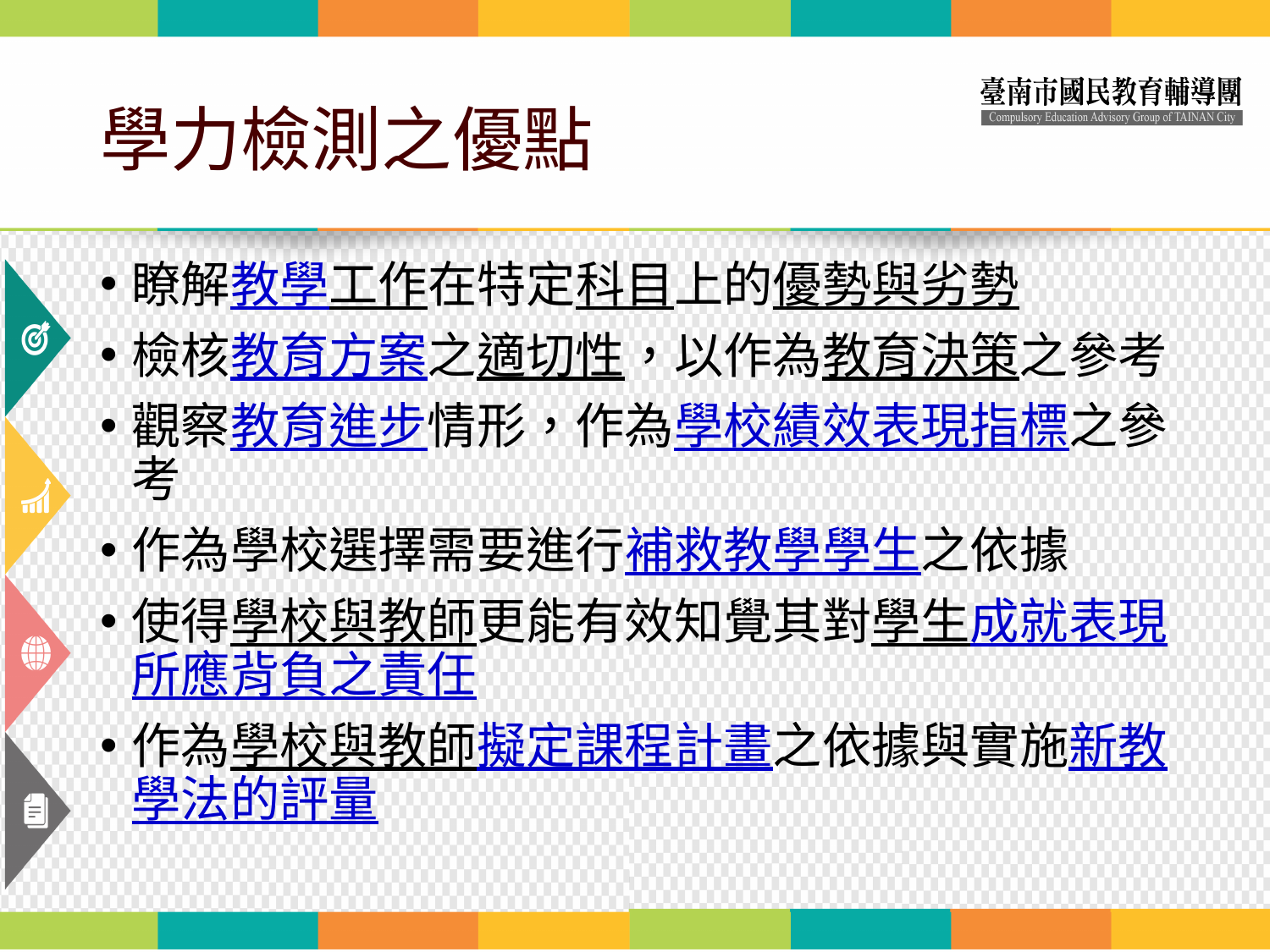

# 學力檢測之優點
瞭解教學工作在特定科目上的優勢與劣勢
檢核教育方案之適切性，以作為教育決策之參考
觀察教育進步情形，作為學校績效表現指標之參考
作為學校選擇需要進行補救教學學生之依據
使得學校與教師更能有效知覺其對學生成就表現所應背負之責任
作為學校與教師擬定課程計畫之依據與實施新教學法的評量